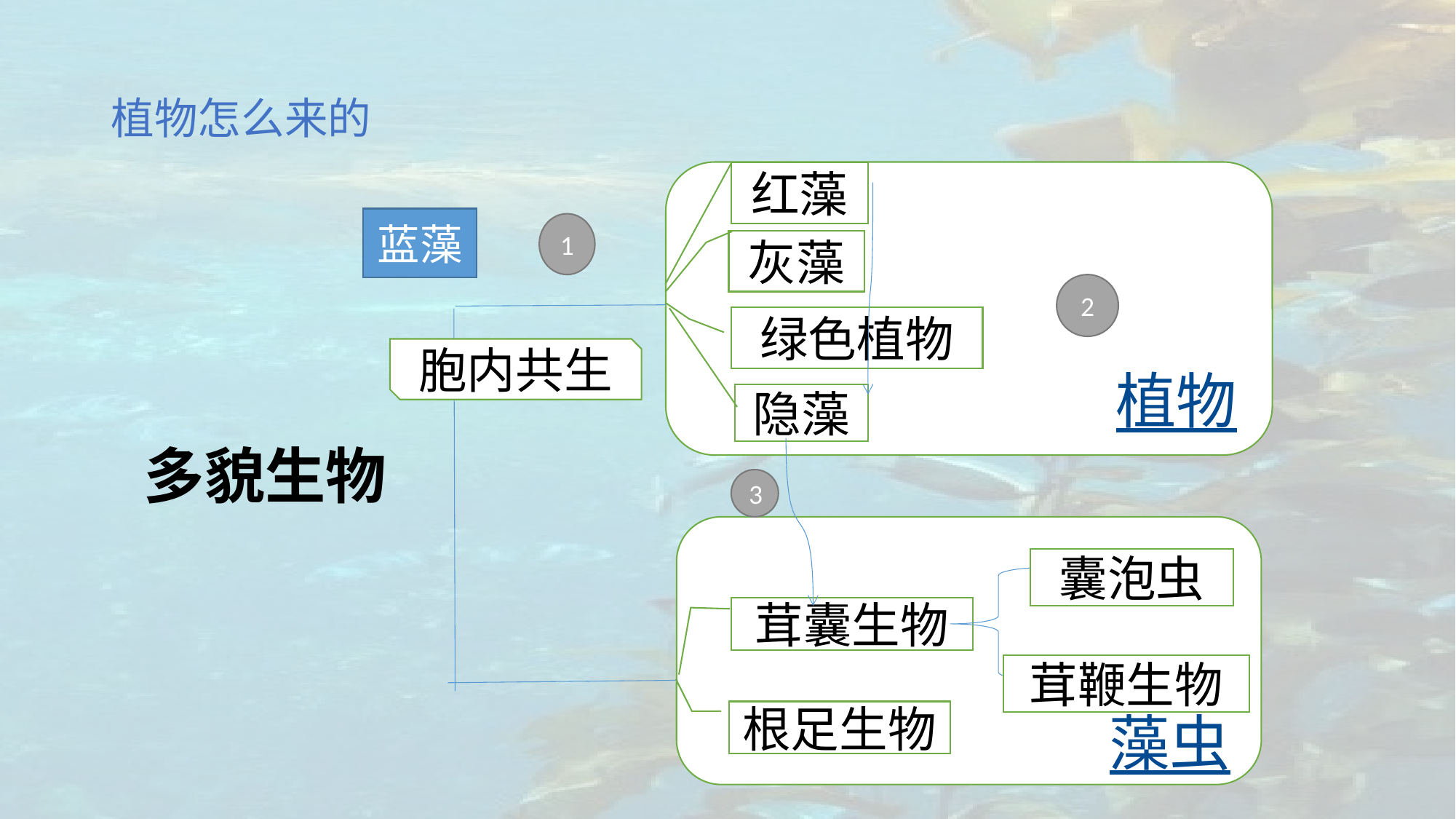

# 植物怎么来的

                                                                  植物
红藻
蓝藻
1
灰藻
2
绿色植物
胞内共生
隐藻
多貌生物
3

                                                                 藻虫
囊泡虫

茸囊生物
茸鞭生物
根足生物